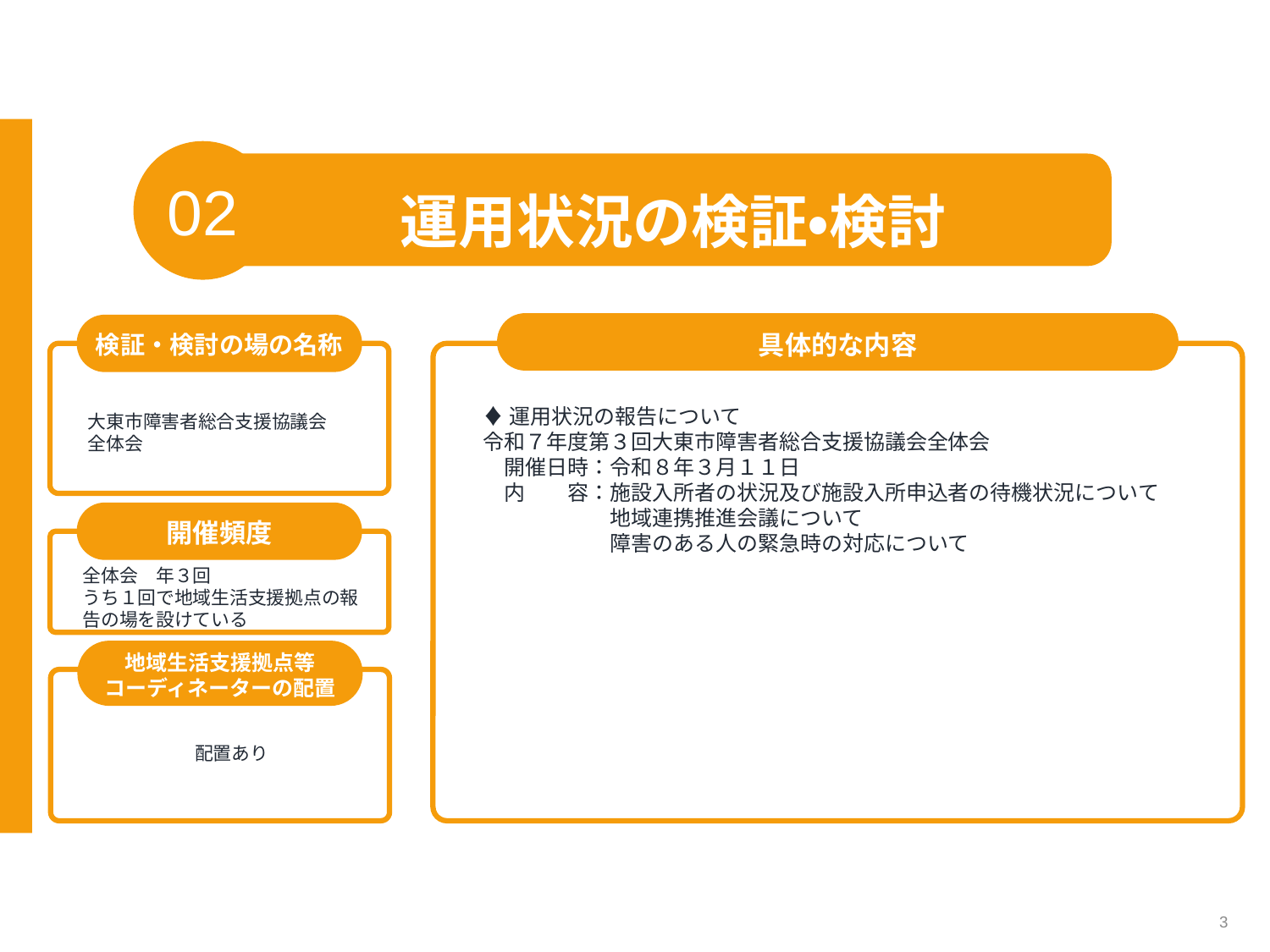

02

運用状況の検証・検討
具体的な内容
検証・検討の場の名称

♦運用状況の報告について
令和７年度第３回大東市障害者総合支援協議会全体会
　開催日時：令和８年３月１１日
　内　　容：施設入所者の状況及び施設入所申込者の待機状況について
　　　　　　地域連携推進会議について
　　　　　　障害のある人の緊急時の対応について

大東市障害者総合支援協議会
全体会
開催頻度

全体会　年３回
うち１回で地域生活支援拠点の報告の場を設けている
地域生活支援拠点等
コーディネーターの配置

配置あり
3